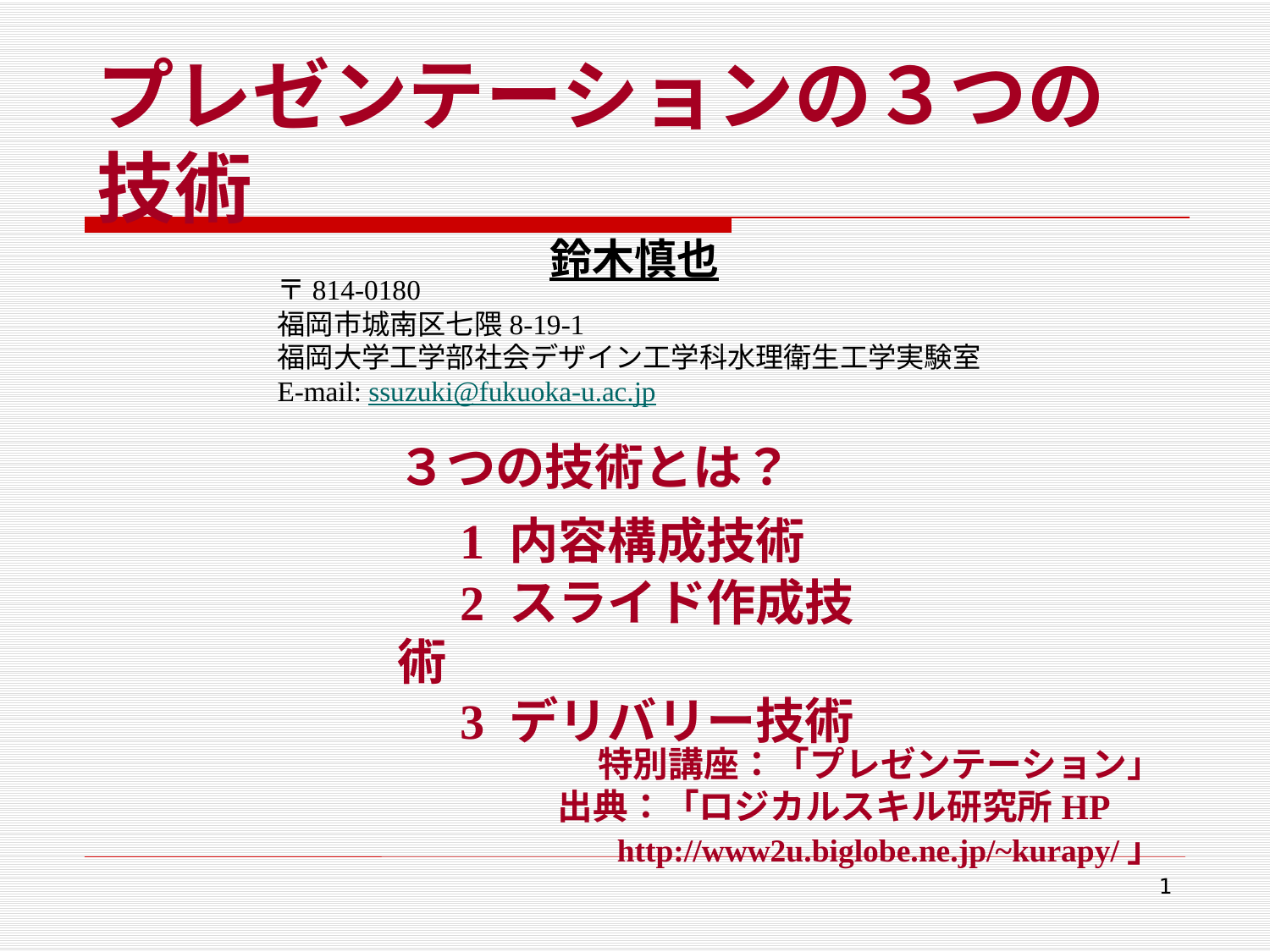

プレゼンテーションの３つの技術
鈴木慎也
〒814-0180
福岡市城南区七隈8-19-1
福岡大学工学部社会デザイン工学科水理衛生工学実験室
E-mail: ssuzuki@fukuoka-u.ac.jp
３つの技術とは？
	1 内容構成技術
	2 スライド作成技術
	3 デリバリー技術
特別講座：「プレゼンテーション」
出典：「ロジカルスキル研究所HP　http://www2u.biglobe.ne.jp/~kurapy/」
1